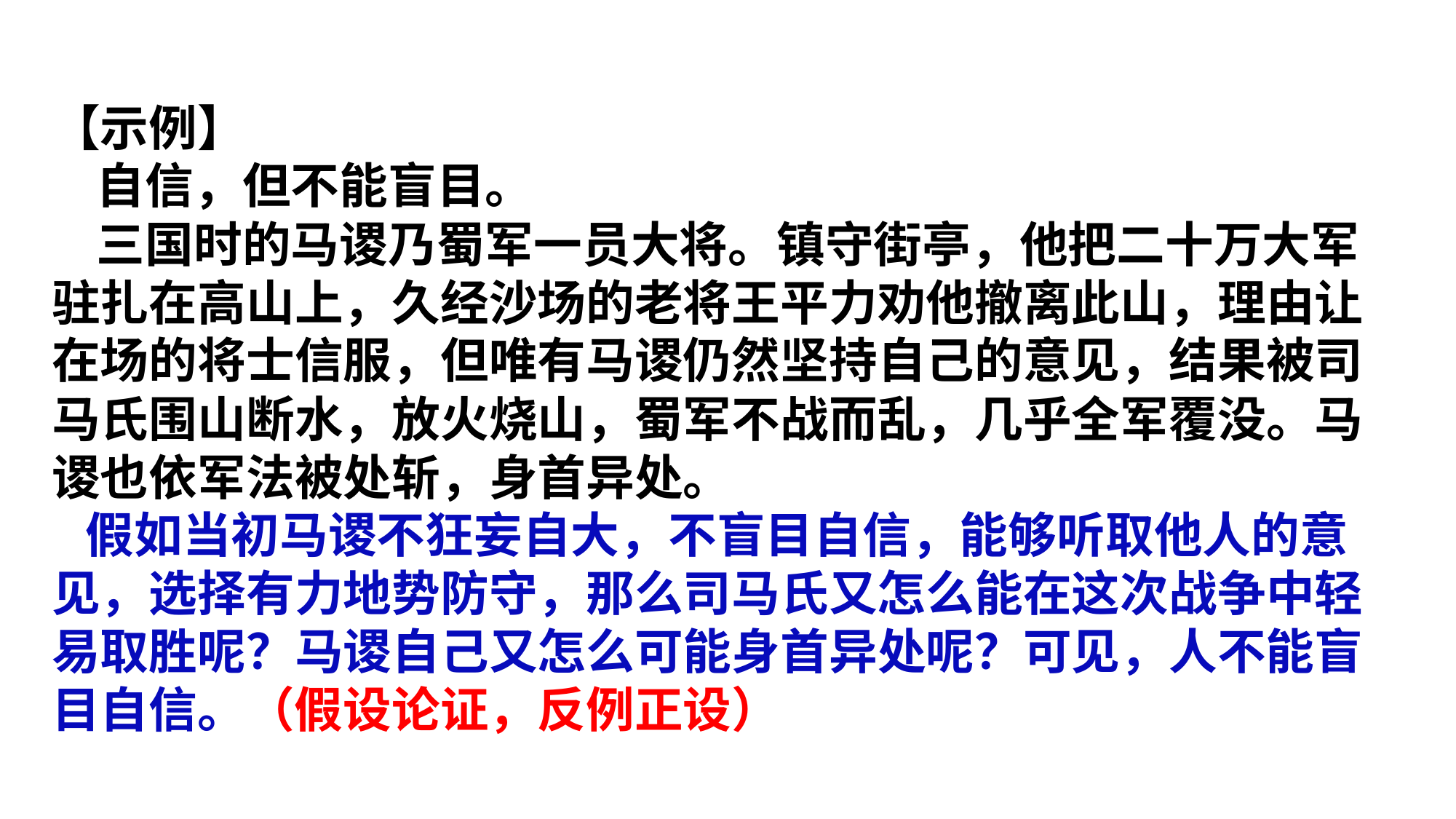

【示例】
   自信，但不能盲目。
   三国时的马谡乃蜀军一员大将。镇守街亭，他把二十万大军驻扎在高山上，久经沙场的老将王平力劝他撤离此山，理由让在场的将士信服，但唯有马谡仍然坚持自己的意见，结果被司马氏围山断水，放火烧山，蜀军不战而乱，几乎全军覆没。马谡也依军法被处斩，身首异处。
  假如当初马谡不狂妄自大，不盲目自信，能够听取他人的意见，选择有力地势防守，那么司马氏又怎么能在这次战争中轻易取胜呢？马谡自己又怎么可能身首异处呢？可见，人不能盲目自信。（假设论证，反例正设）